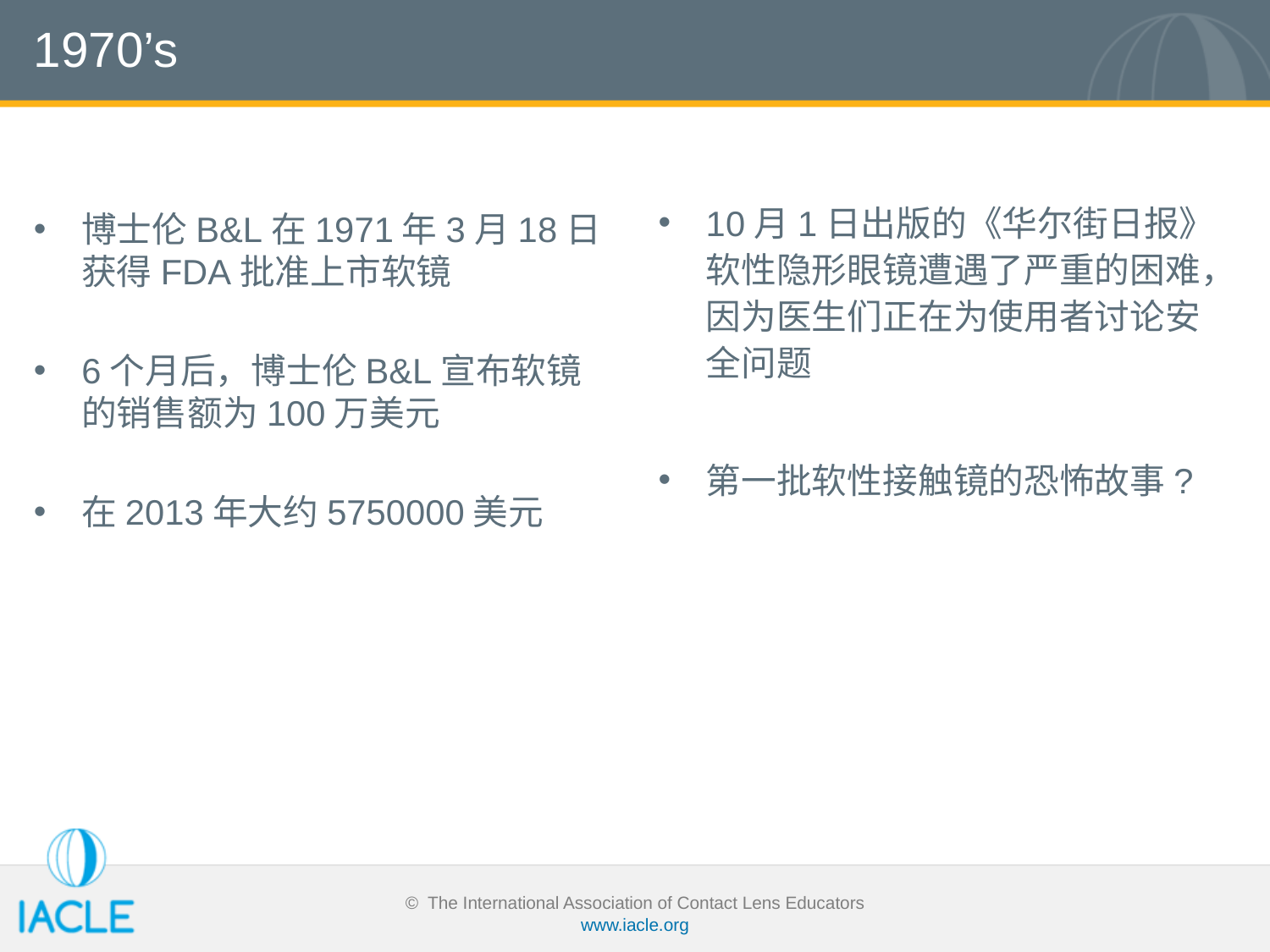

# 1970’s
10月1日出版的《华尔街日报》软性隐形眼镜遭遇了严重的困难，因为医生们正在为使用者讨论安全问题

第一批软性接触镜的恐怖故事?

博士伦B&L在1971年3月18日获得FDA批准上市软镜

6个月后，博士伦B&L宣布软镜的销售额为100万美元

在2013年大约5750000美元